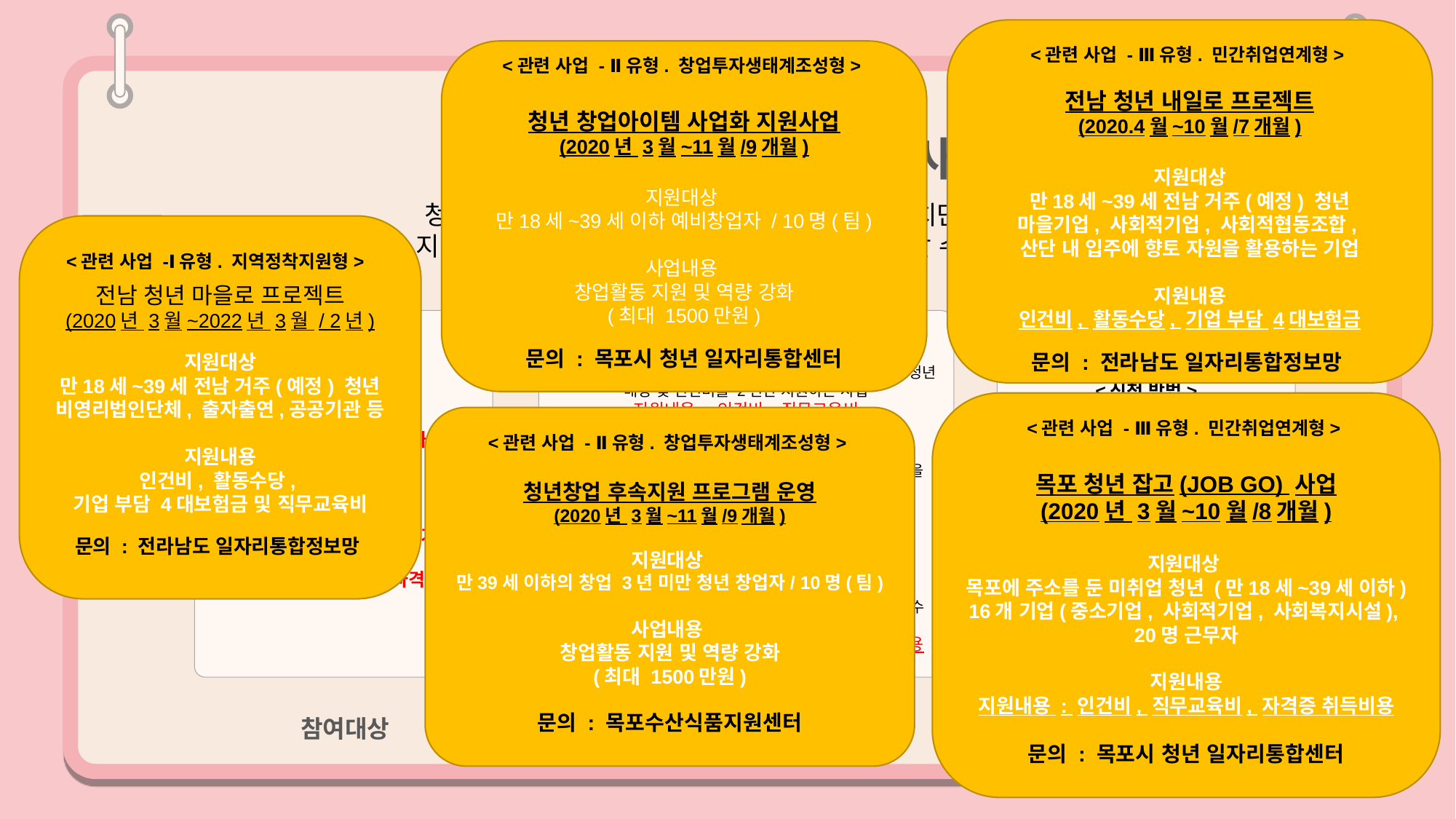

<관련 사업 - Ⅲ유형. 민간취업연계형>

전남 청년 내일로 프로젝트
(2020.4월~10월/7개월)

지원대상
만18세~39세 전남 거주(예정) 청년
마을기업, 사회적기업, 사회적협동조합,
산단 내 입주에 향토 자원을 활용하는 기업

지원내용
인건비, 활동수당, 기업 부담 4대보험금

문의 : 전라남도 일자리통합정보망

<관련 사업 - Ⅱ유형. 창업투자생태계조성형>

청년 창업아이템 사업화 지원사업
(2020년 3월~11월/9개월)

지원대상
만18세~39세 이하 예비창업자 / 10명(팀)

사업내용
창업활동 지원 및 역량 강화
(최대 1500만원)

문의 : 목포시 청년 일자리통합센터

지역주도형 청년일자리 사업

청년실업과 지방소멸 위기 극복을 위해 지방자치단체에서
지역 청년 일자리 창출 사업을 자체 계획/시행할 수 있도록
지원하는 청년 일자리 사업

구직자 참여가능

<관련 사업 -Ⅰ유형. 지역정착지원형>

전남 청년 마을로 프로젝트
(2020년 3월~2022년 3월 / 2년)

지원대상
만18세~39세 전남 거주(예정) 청년
비영리법인단체, 출자출연,공공기관 등

지원내용
인건비, 활동수당,
기업 부담 4대보험금 및 직무교육비

문의 : 전라남도 일자리통합정보망

<추천대상>

지역에서 일하고 싶은
만 18세 ~ 39세 이하
미취업 청년

<유의사항>

*대학생은 4학년 2학기
재학생만 가능
*사업(공고)별 지원 자격 참고

Ⅰ유형. 지역정착지원형
청년이 지역에서 일자리를 가질 수 있도록 적합한 기업과 청년 매칭 및 인건비를 2년간 지원하는 사업
지원내용 : 인건비, 직무교육비

Ⅱ유형. 창업투자생태계조성형
지역별 상황에 맞는 다양한 청년 취업·창업 지원사업들을 통해 지역에 청년 일자리를 창출하는 사업
지원내용 : 창업공간; 리모델링 비용,
간접비 및 기타지원

Ⅲ유형. 민간취업연계형
지역 문제 해결을 돕는 공공서비스 성격의 일자리에서 청년들이 일 경험을 쌓고, 추후 취업·창업까지 연계될 수 있도록 지원하는 사업
지원내용 : 인건비, 직무교육비, 자격증 취득비용

<신청 방법>

① 각 지자체 홈페이지 접속
② 홈페이지 내 고시/공고를
통한 사업 확인
③ 사업별 고시/공고의
신청절차에 따른 신청
④ 합격 시 근무지 근무

※ 활동 종료 후 취·창업 지원

참여대상
지원혜택
신청기간 및 참여방법

<관련 사업 - Ⅲ유형. 민간취업연계형>

목포 청년 잡고(JOB GO) 사업
(2020년 3월~10월/8개월)

지원대상
목포에 주소를 둔 미취업 청년 (만18세~39세 이하)
16개 기업(중소기업, 사회적기업, 사회복지시설),
20명 근무자

지원내용
지원내용 : 인건비, 직무교육비, 자격증 취득비용

문의 : 목포시 청년 일자리통합센터

<관련 사업 - Ⅱ유형. 창업투자생태계조성형>

청년창업 후속지원 프로그램 운영
(2020년 3월~11월/9개월)

지원대상
만39세 이하의 창업 3년 미만 청년 창업자/ 10명(팀)

사업내용
창업활동 지원 및 역량 강화
(최대 1500만원)

문의 : 목포수산식품지원센터